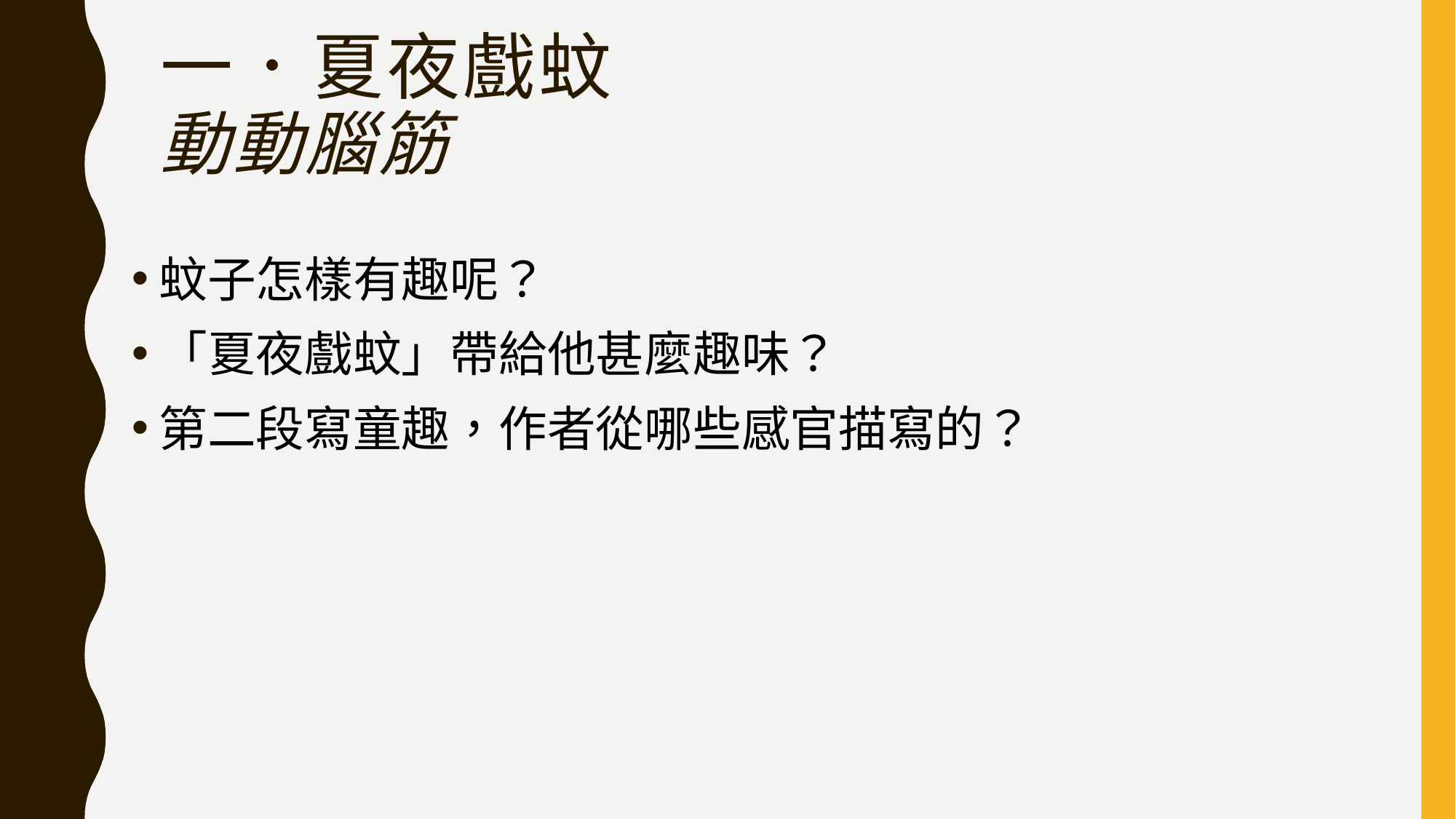

# 一．夏夜戲蚊 動動腦筋
蚊子怎樣有趣呢？
「夏夜戲蚊」帶給他甚麼趣味？
第二段寫童趣，作者從哪些感官描寫的？